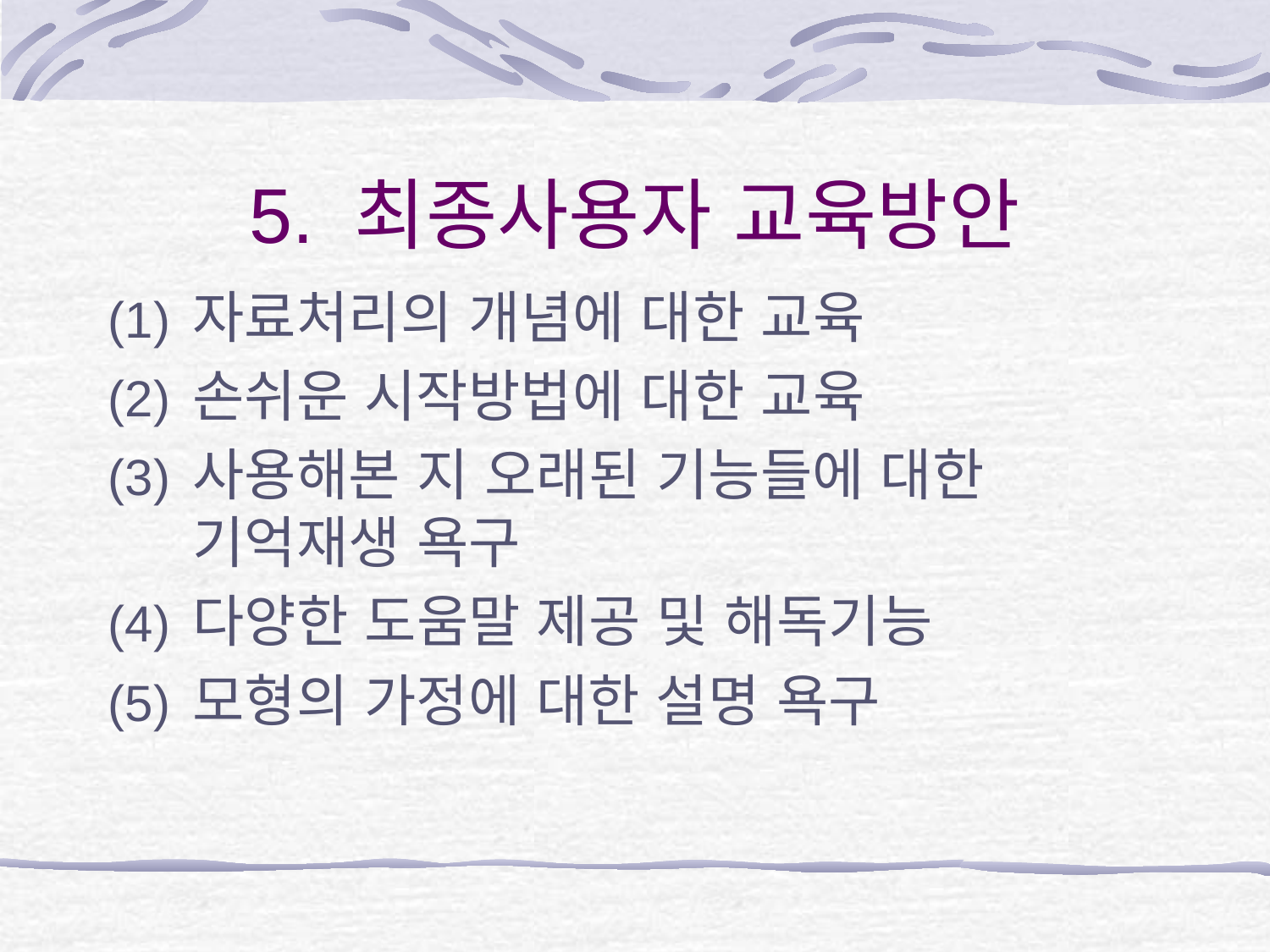

# 5. 최종사용자 교육방안
자료처리의 개념에 대한 교육
손쉬운 시작방법에 대한 교육
사용해본 지 오래된 기능들에 대한 기억재생 욕구
다양한 도움말 제공 및 해독기능
모형의 가정에 대한 설명 욕구